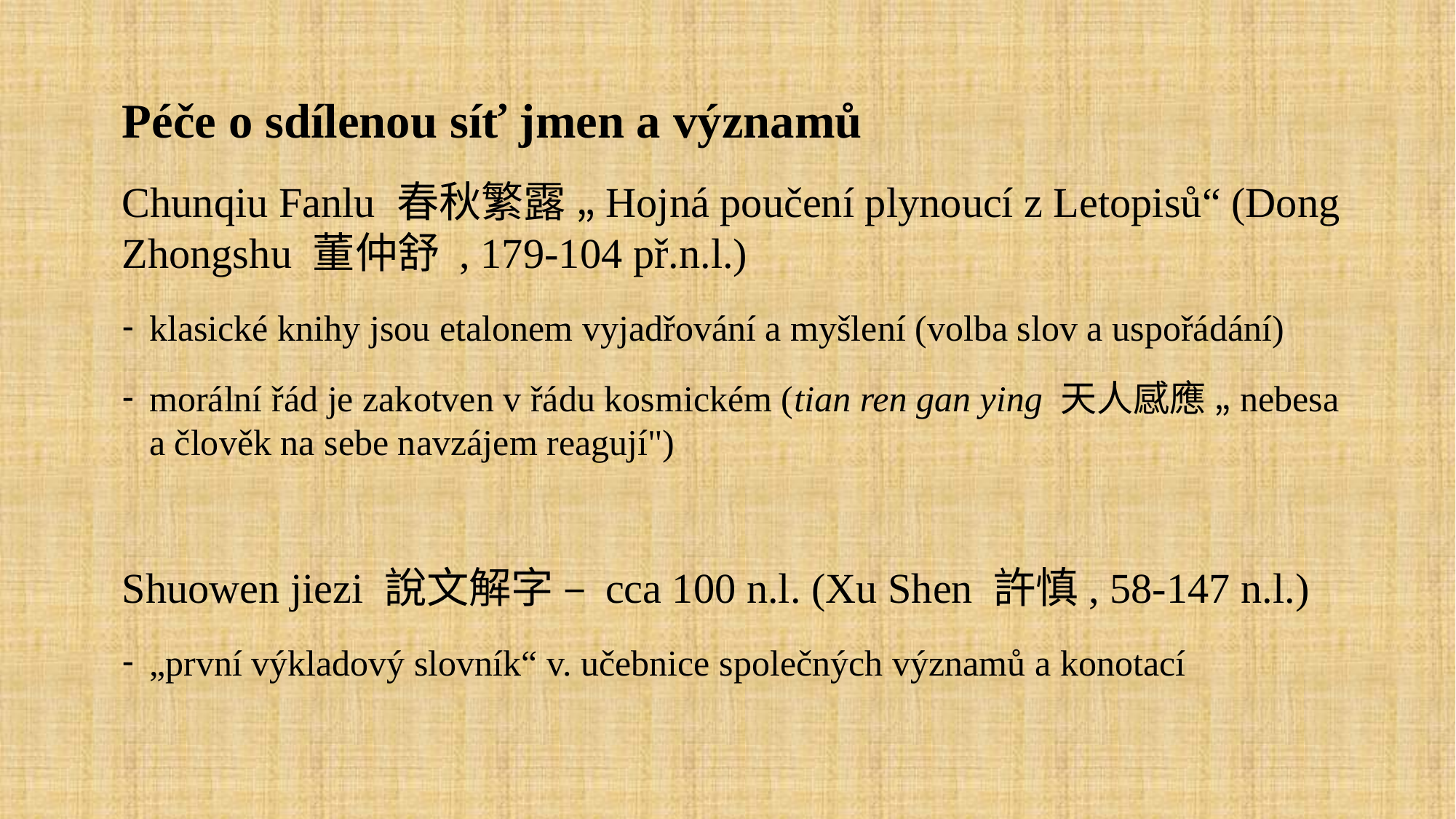

Péče o sdílenou síť jmen a významů
Chunqiu Fanlu 春秋繁露 „Hojná poučení plynoucí z Letopisů“ (Dong Zhongshu 董仲舒 , 179-104 př.n.l.)
klasické knihy jsou etalonem vyjadřování a myšlení (volba slov a uspořádání)
morální řád je zakotven v řádu kosmickém (tian ren gan ying 天人感應 „nebesa a člověk na sebe navzájem reagují")

Shuowen jiezi 說文解字 – cca 100 n.l. (Xu Shen 許慎, 58-147 n.l.)
„první výkladový slovník“ v. učebnice společných významů a konotací